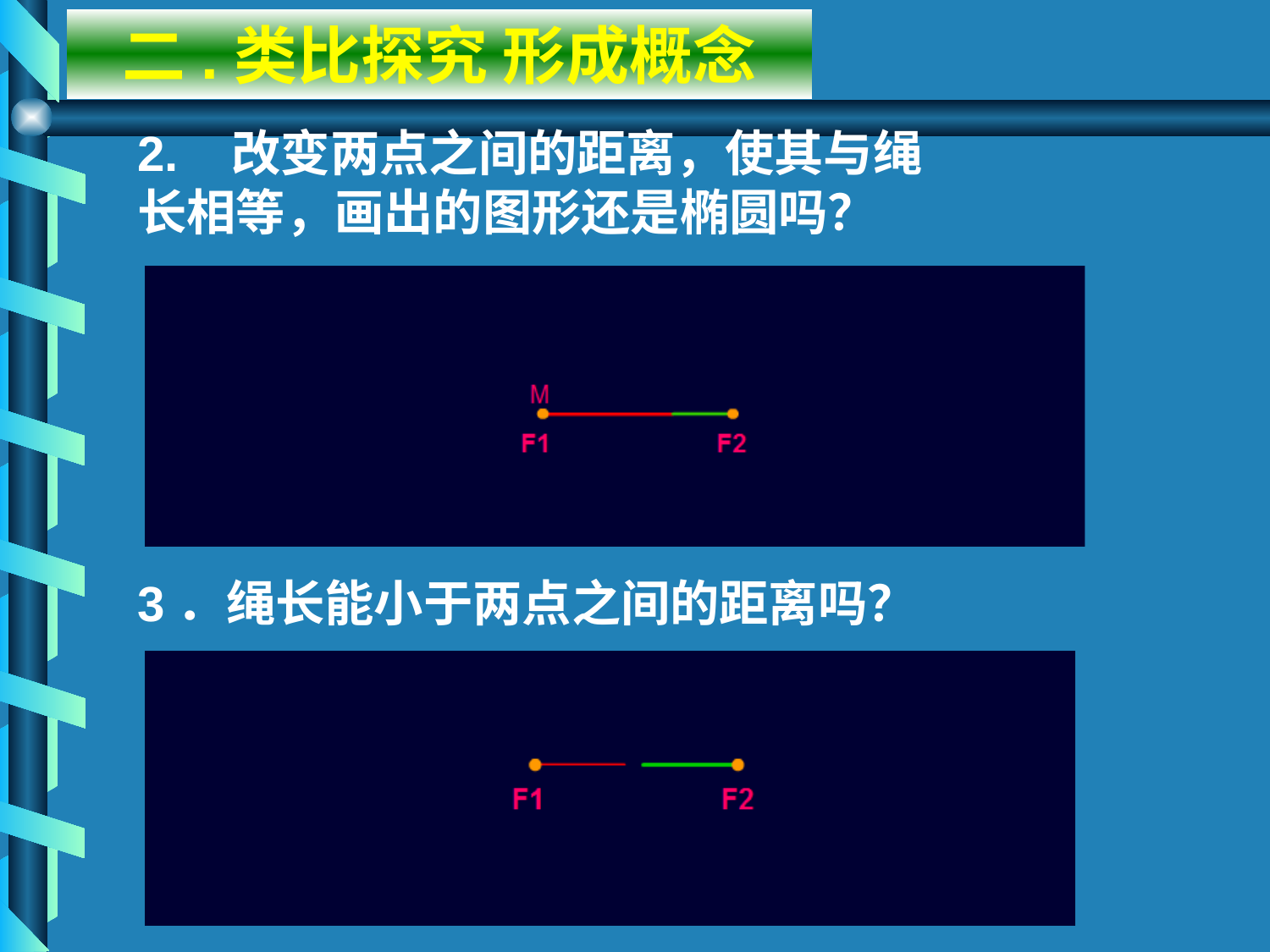

二.类比探究 形成概念
2.   改变两点之间的距离，使其与绳长相等，画出的图形还是椭圆吗？
3．绳长能小于两点之间的距离吗？